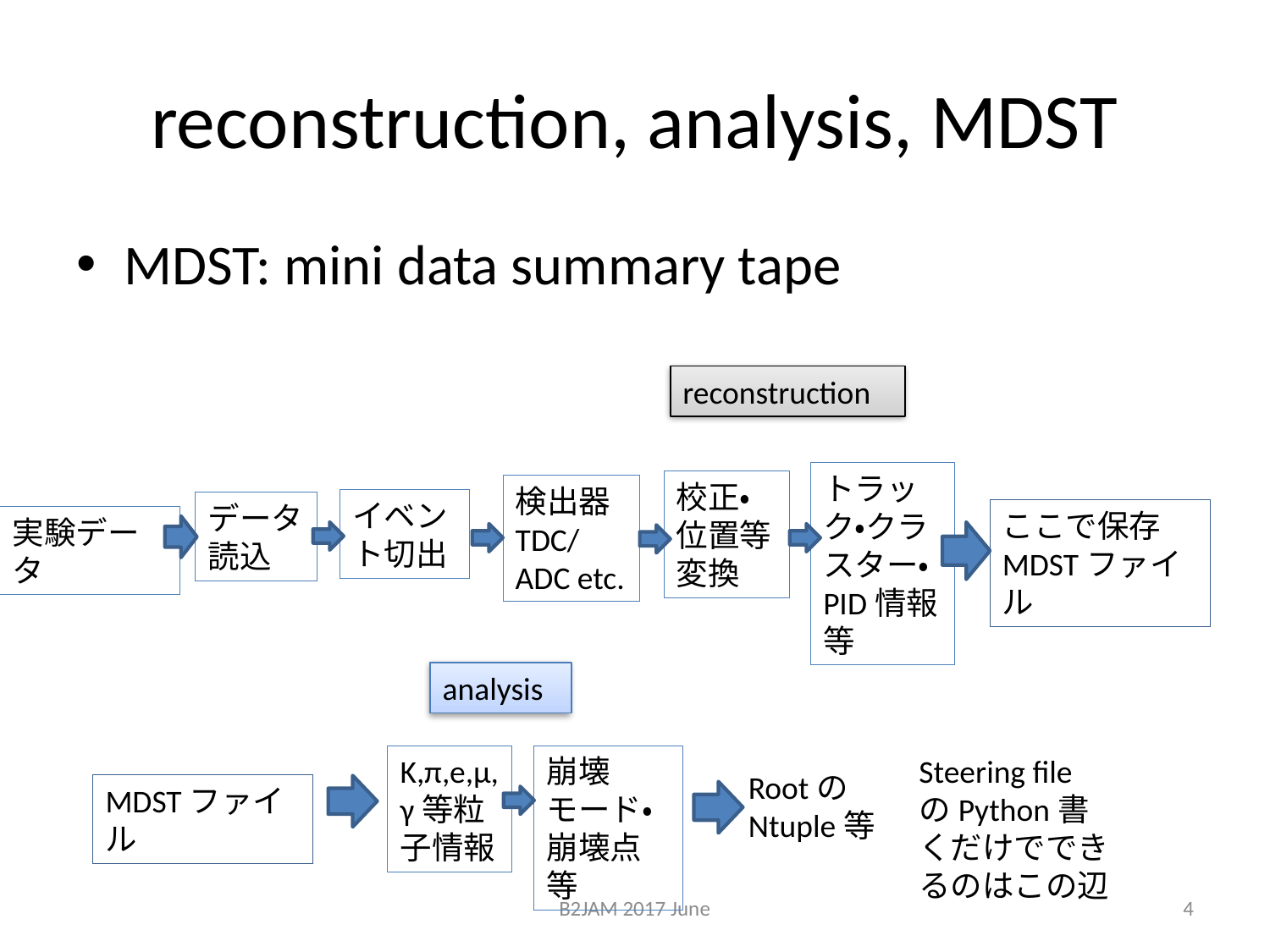

# reconstruction, analysis, MDST
MDST: mini data summary tape
reconstruction
トラック・クラスター・PID情報等
校正・位置等変換
検出器TDC/ADC etc.
イベント切出
データ読込
ここで保存
MDSTファイル
実験データ

analysis
Steering file のPython書くだけでできるのはこの辺
K,π,e,μ,γ等粒子情報
崩壊モード・崩壊点等
RootのNtuple等
MDSTファイル

B2JAM 2017 June
4